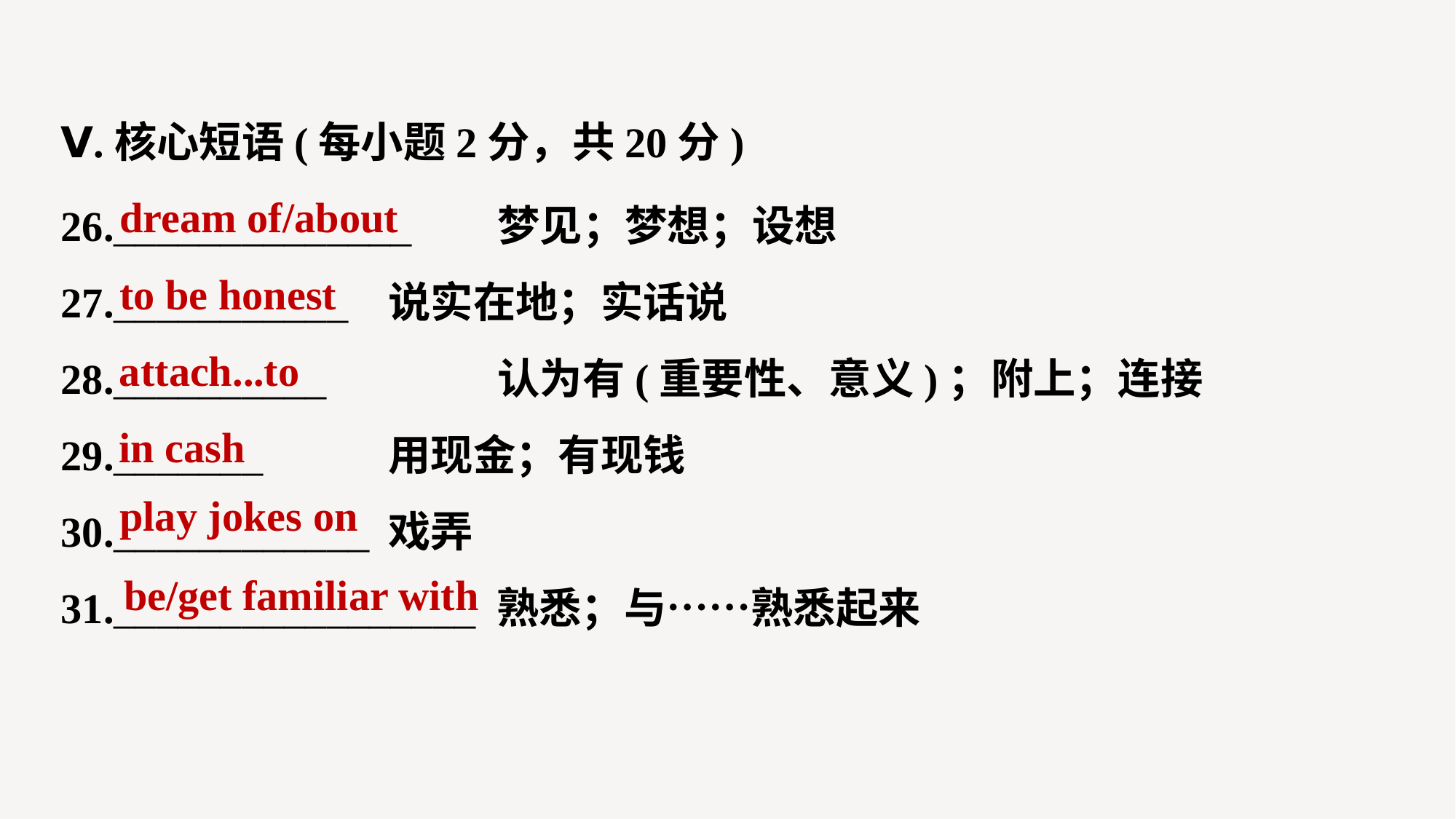

Ⅴ.核心短语(每小题2分，共20分)
26.______________ 	梦见；梦想；设想
27.___________ 	说实在地；实话说
28.__________ 		认为有(重要性、意义)；附上；连接
29._______ 		用现金；有现钱
30.____________ 	戏弄
31._________________ 熟悉；与……熟悉起来
dream of/about
to be honest
attach...to
in cash
play jokes on
be/get familiar with